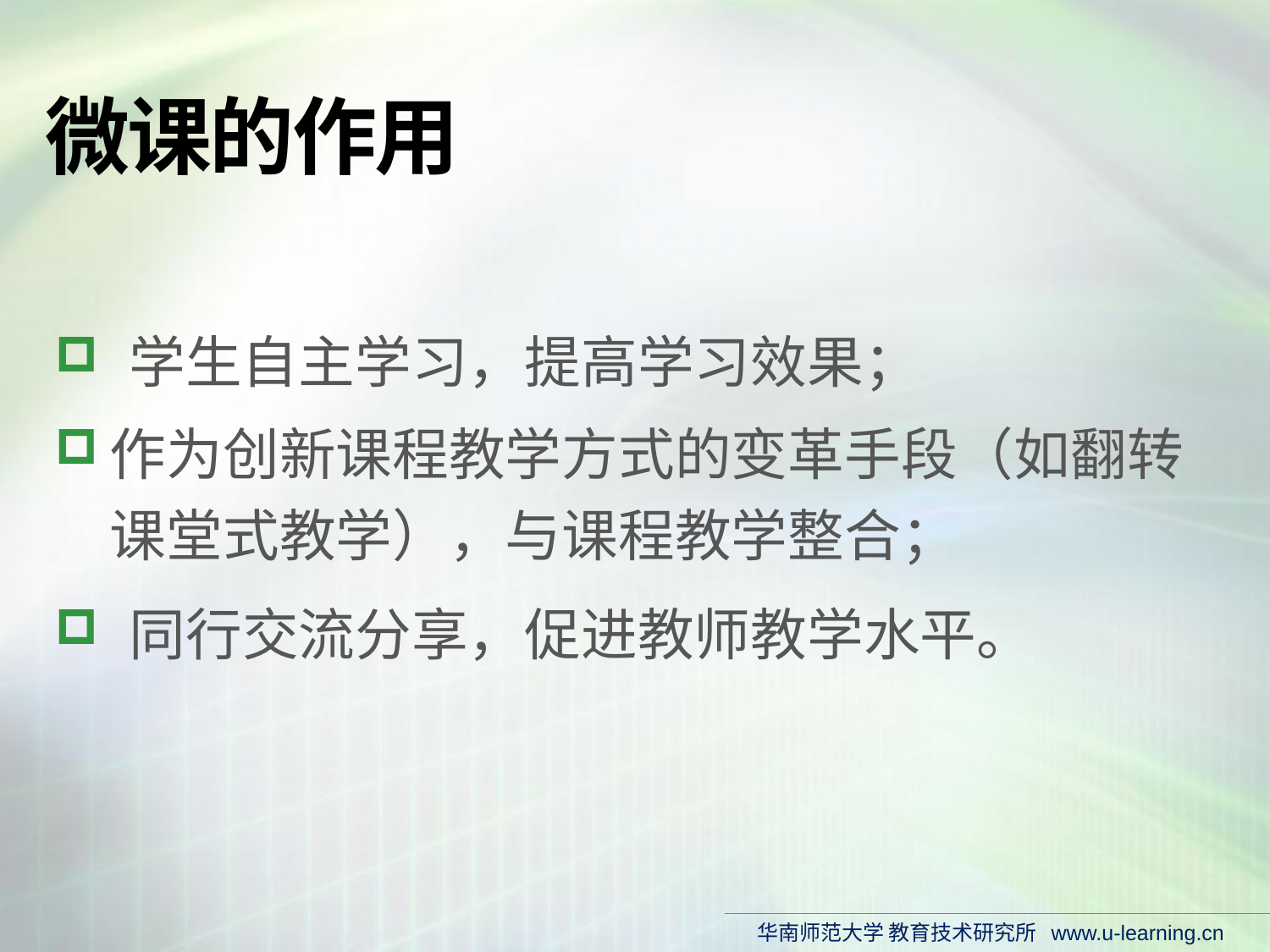

# 微课的作用
学生自主学习，提高学习效果；
作为创新课程教学方式的变革手段（如翻转课堂式教学），与课程教学整合；
同行交流分享，促进教师教学水平。